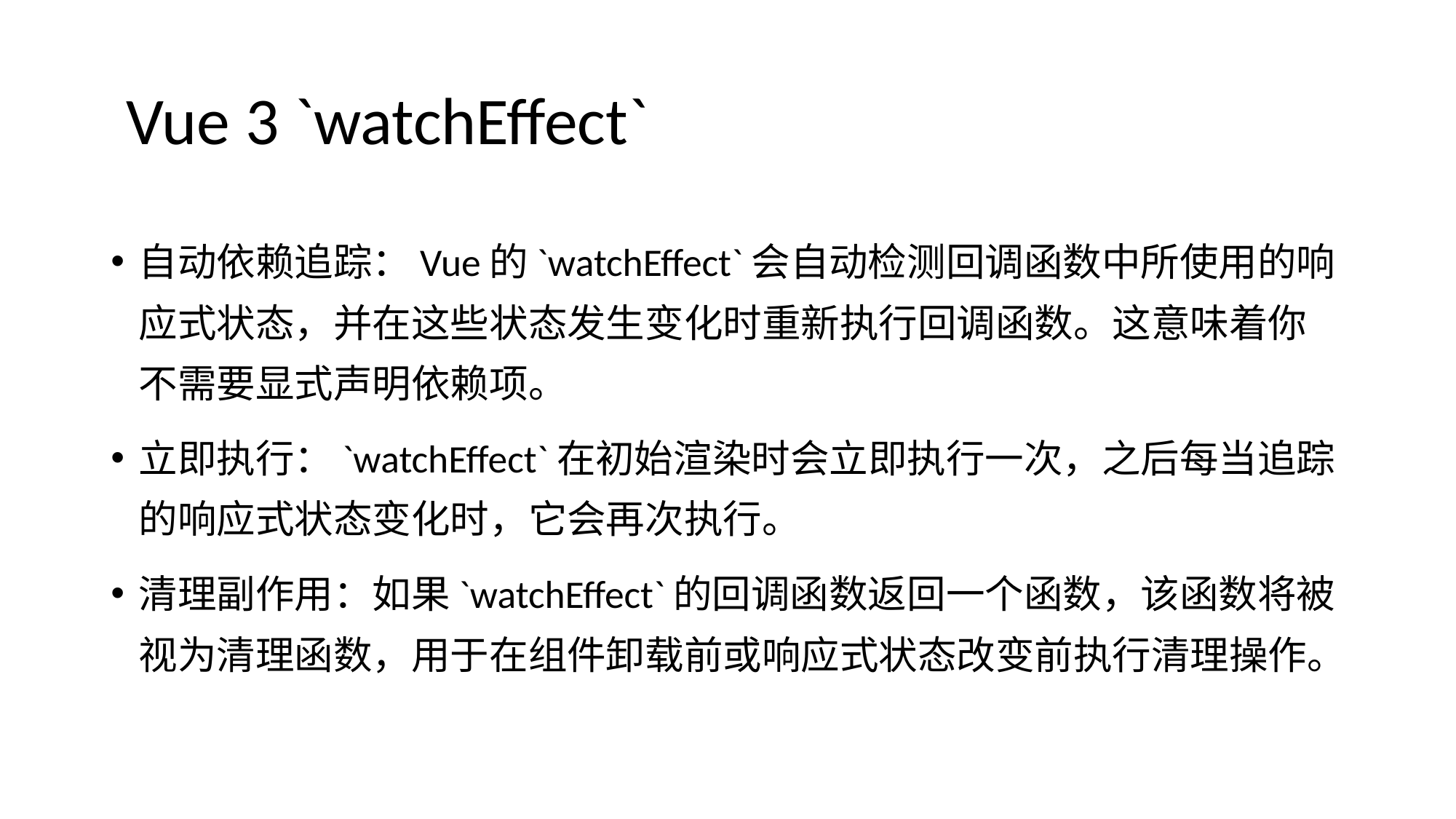

# Vue 3 `watchEffect`
自动依赖追踪：Vue的`watchEffect`会自动检测回调函数中所使用的响应式状态，并在这些状态发生变化时重新执行回调函数。这意味着你不需要显式声明依赖项。
立即执行：`watchEffect`在初始渲染时会立即执行一次，之后每当追踪的响应式状态变化时，它会再次执行。
清理副作用：如果`watchEffect`的回调函数返回一个函数，该函数将被视为清理函数，用于在组件卸载前或响应式状态改变前执行清理操作。